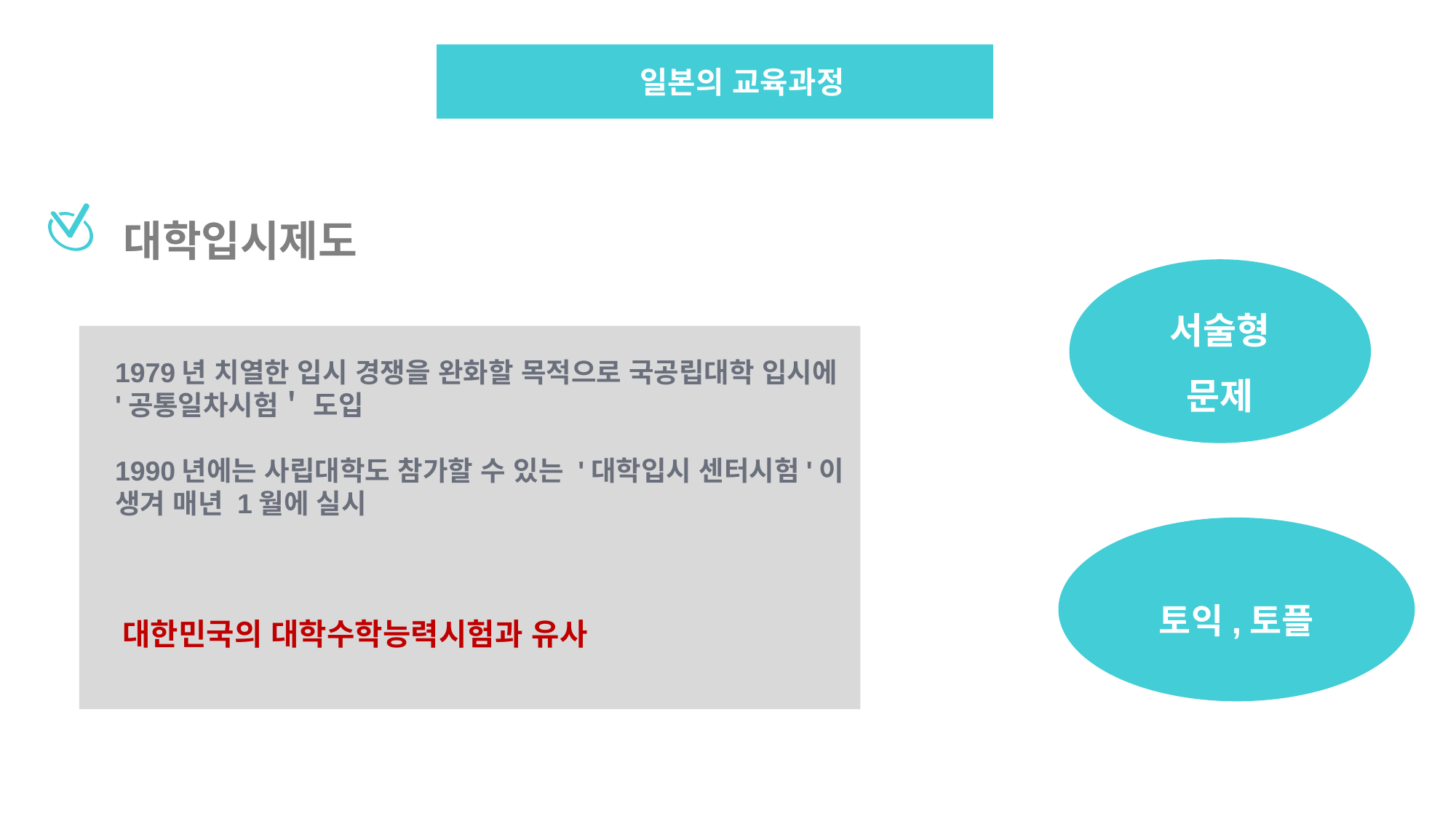

일본의 교육과정
대학입시제도

서술형 문제

1979년 치열한 입시 경쟁을 완화할 목적으로 국공립대학 입시에 '공통일차시험＇ 도입

1990년에는 사립대학도 참가할 수 있는 '대학입시 센터시험'이 생겨 매년 1월에 실시

토익,토플
대한민국의 대학수학능력시험과 유사